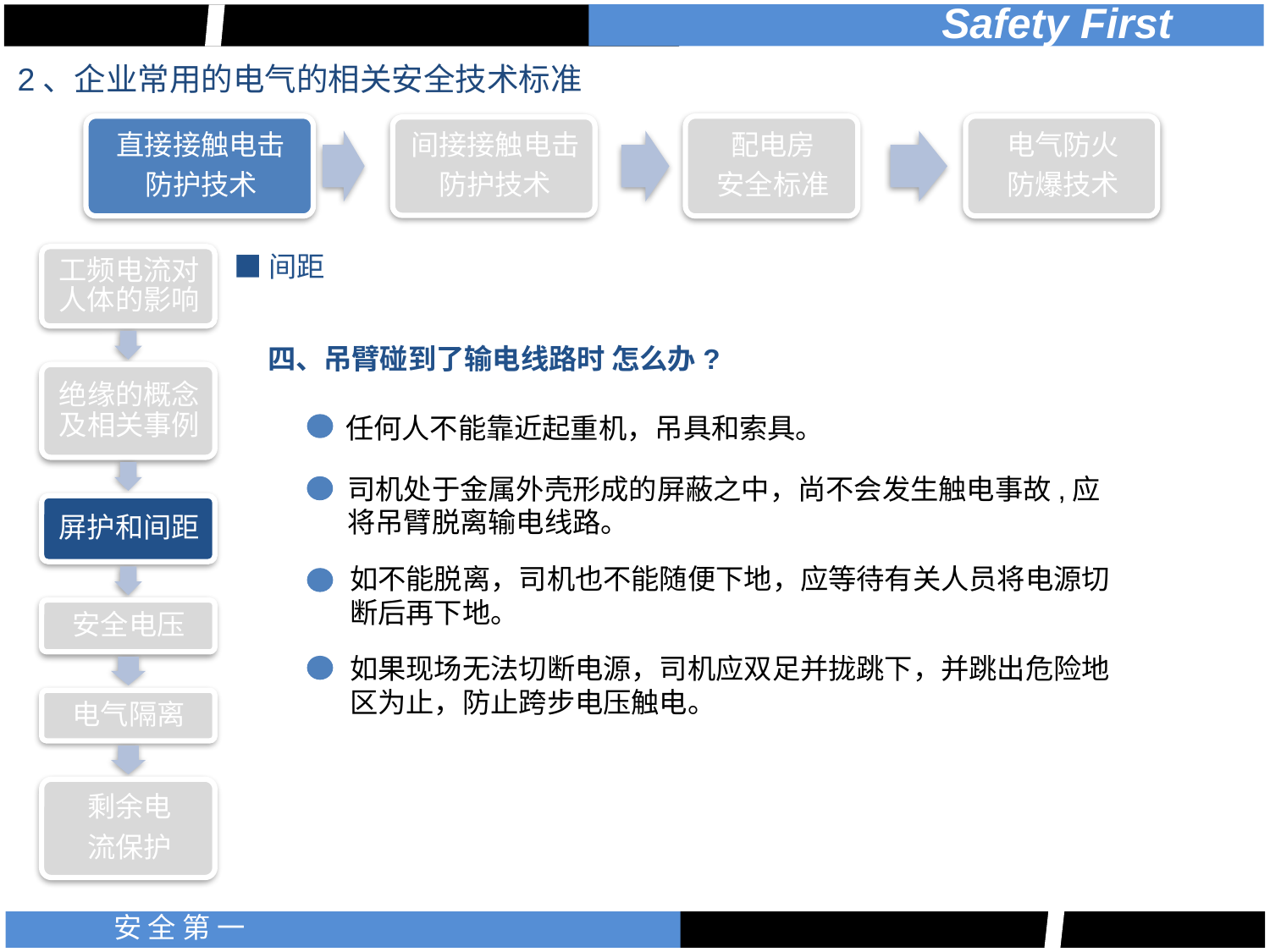

2、企业常用的电气的相关安全技术标准
直接接触电击
防护技术

间接接触电击
防护技术

配电房
安全标准

电气防火
防爆技术
■间距
工频电流对人体的影响

绝缘的概念及相关事例

屏护和间距

安全电压

电气隔离

剩余电
流保护
四、吊臂碰到了输电线路时 怎么办?
任何人不能靠近起重机，吊具和索具。

司机处于金属外壳形成的屏蔽之中，尚不会发生触电事故,应将吊臂脱离输电线路。

如不能脱离，司机也不能随便下地，应等待有关人员将电源切断后再下地。

如果现场无法切断电源，司机应双足并拢跳下，并跳出危险地区为止，防止跨步电压触电。